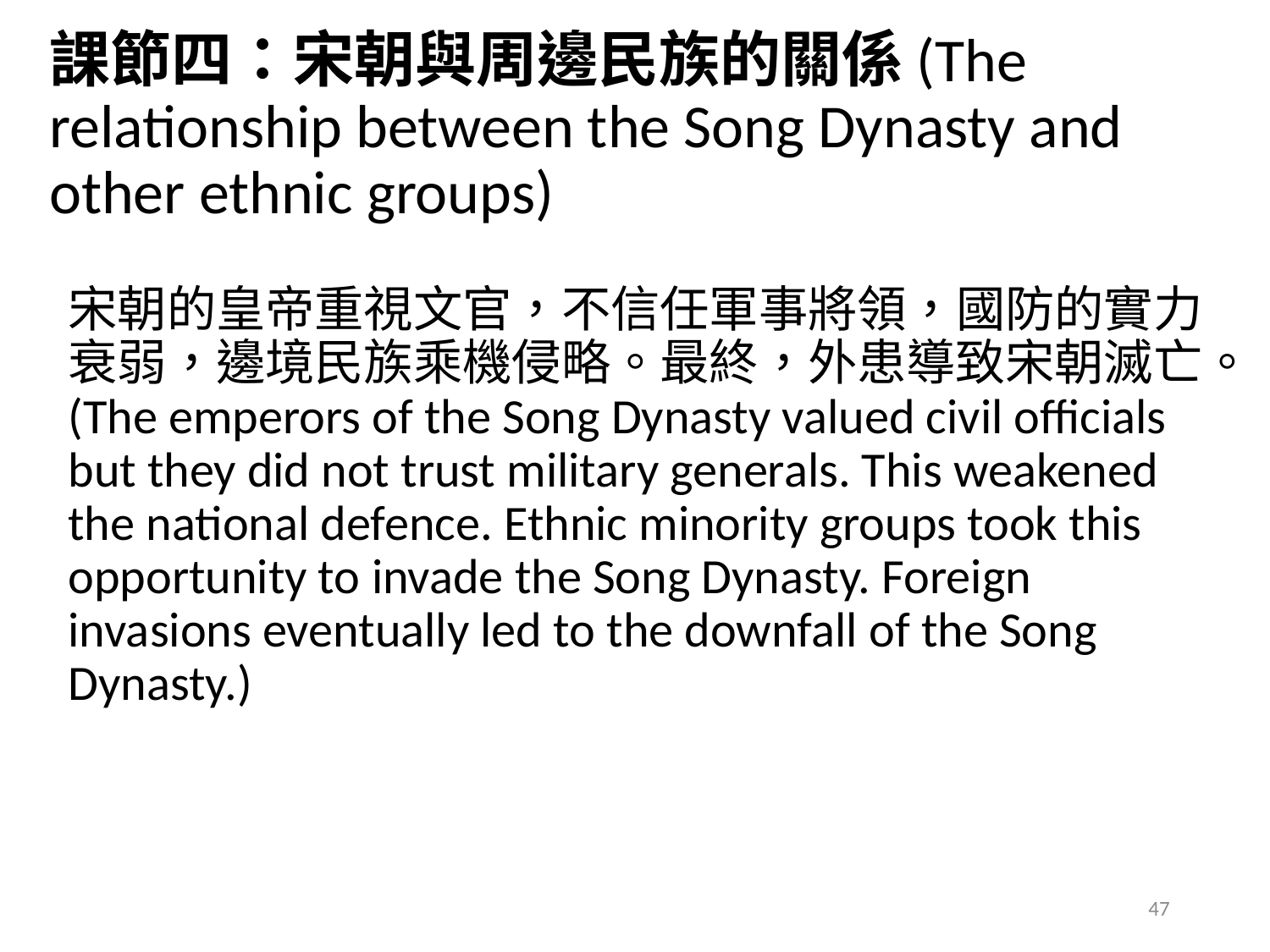

# 課節四：宋朝與周邊民族的關係(The relationship between the Song Dynasty and other ethnic groups)
宋朝的皇帝重視文官，不信任軍事將領，國防的實力衰弱，邊境民族乘機侵略。最終，外患導致宋朝滅亡。(The emperors of the Song Dynasty valued civil officials but they did not trust military generals. This weakened the national defence. Ethnic minority groups took this opportunity to invade the Song Dynasty. Foreign invasions eventually led to the downfall of the Song Dynasty.)
47